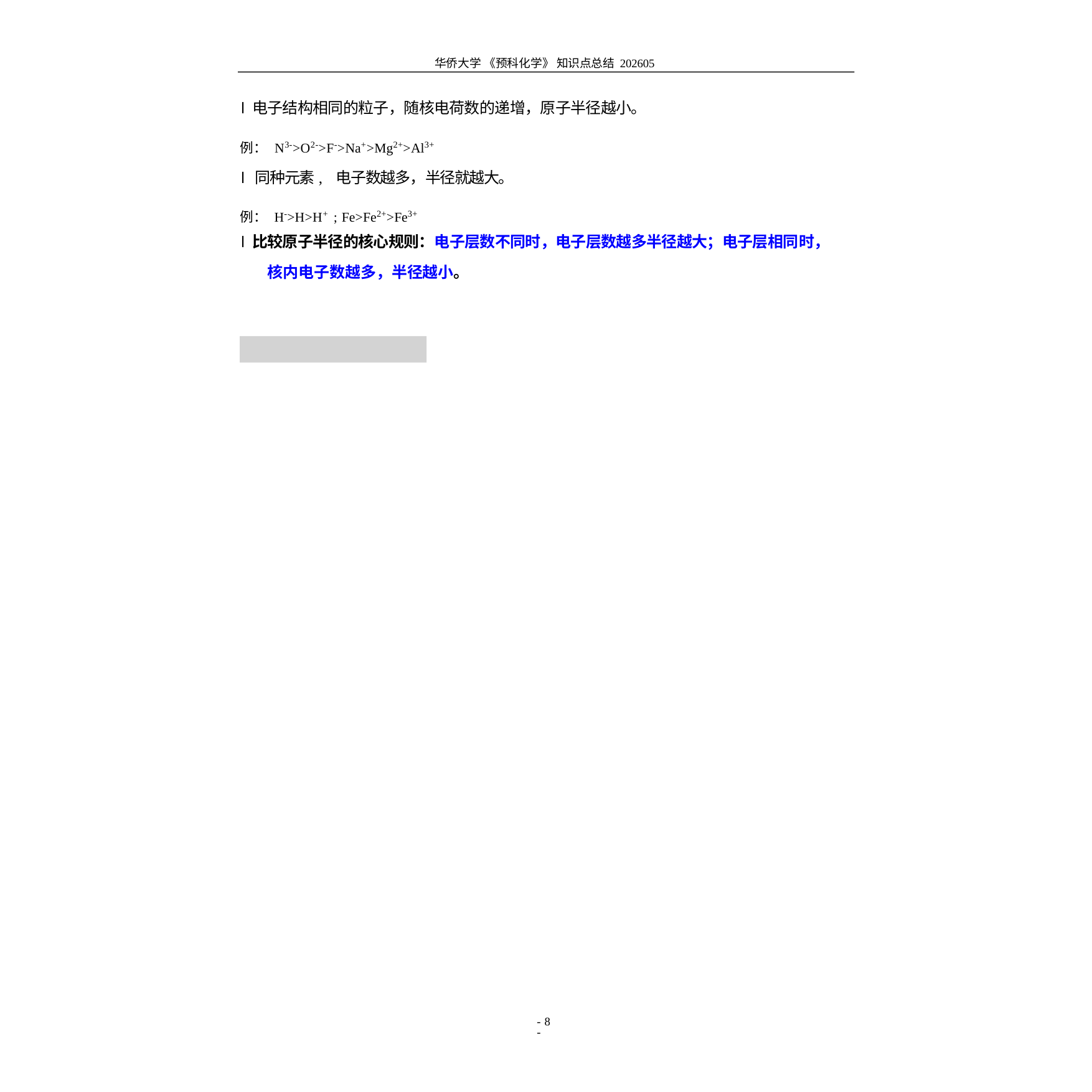

华侨大学 《预科化学》 知识点总结 202605

l 电子结构相同的粒子，随核电荷数的递增，原子半径越小。
例： N3->O2->F->Na+>Mg2+>Al3+
l 同种元素,  电子数越多，半径就越大。
例： H->H>H+  ; Fe>Fe2+>Fe3+
l 比较原子半径的核心规则：电子层数不同时，电子层数越多半径越大；电子层相同时，
核内电子数越多，半径越小。

- 8 -